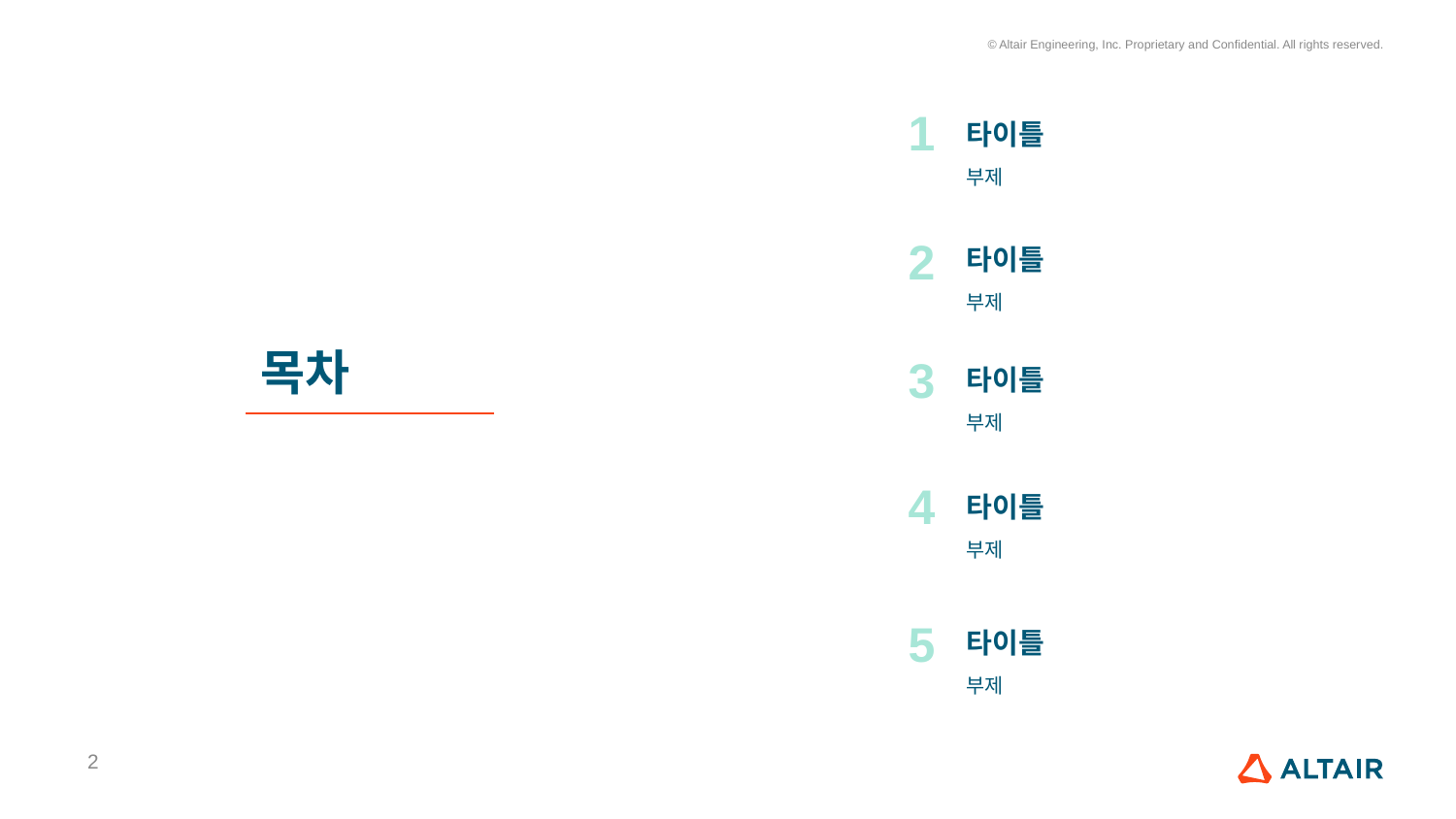

타이틀
부제
타이틀

부제

# 목차
타이틀

부제

타이틀

부제
타이틀

부제
2